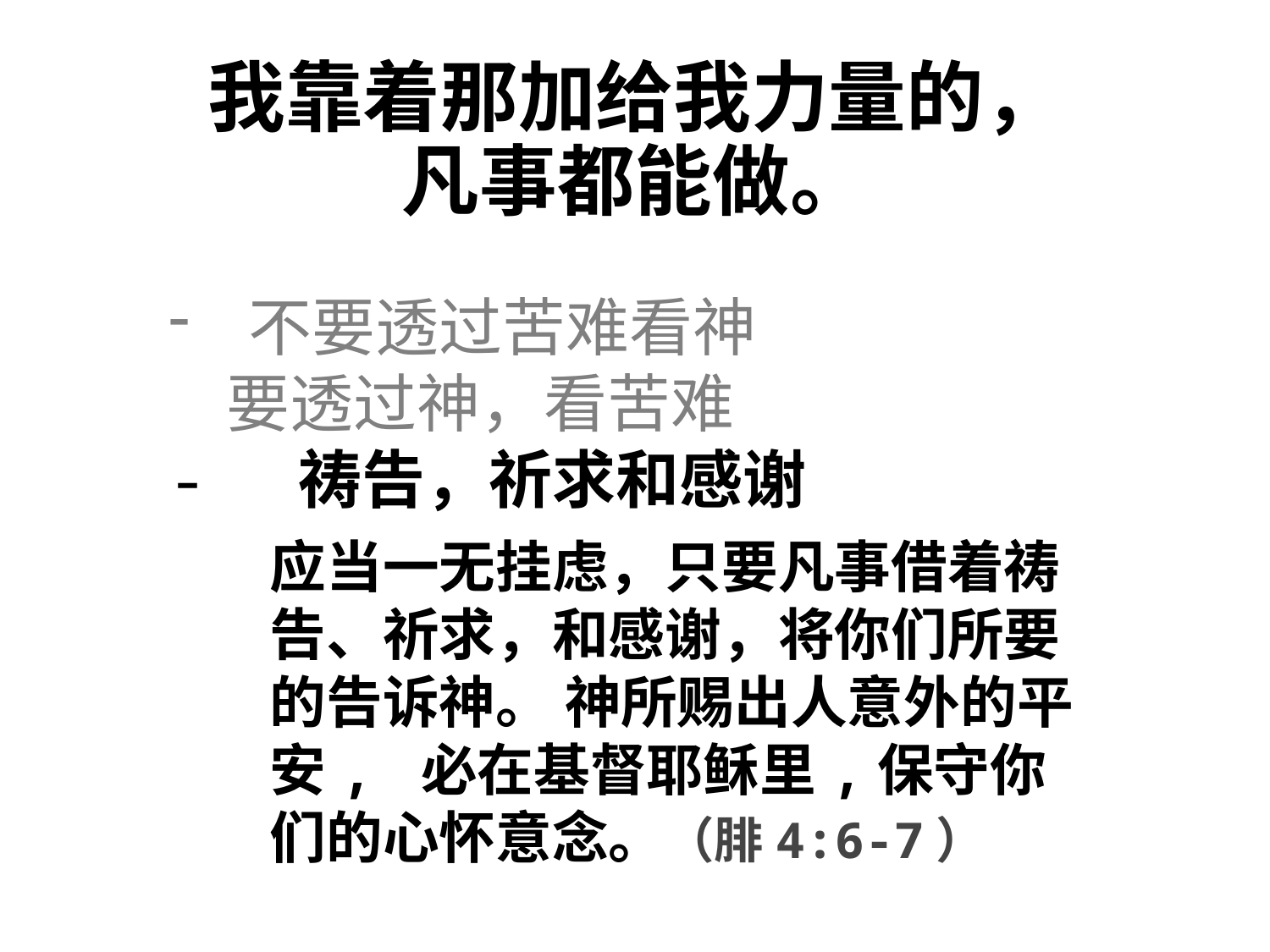

# 我靠着那加给我力量的， 凡事都能做。
不要透过苦难看神
   要透过神，看苦难
-  祷告，祈求和感谢
应当一无挂虑，只要凡事借着祷告、祈求，和感谢，将你们所要的告诉神。 神所赐出人意外的平安, 必在基督耶稣里,保守你们的心怀意念。（腓4:6-7）